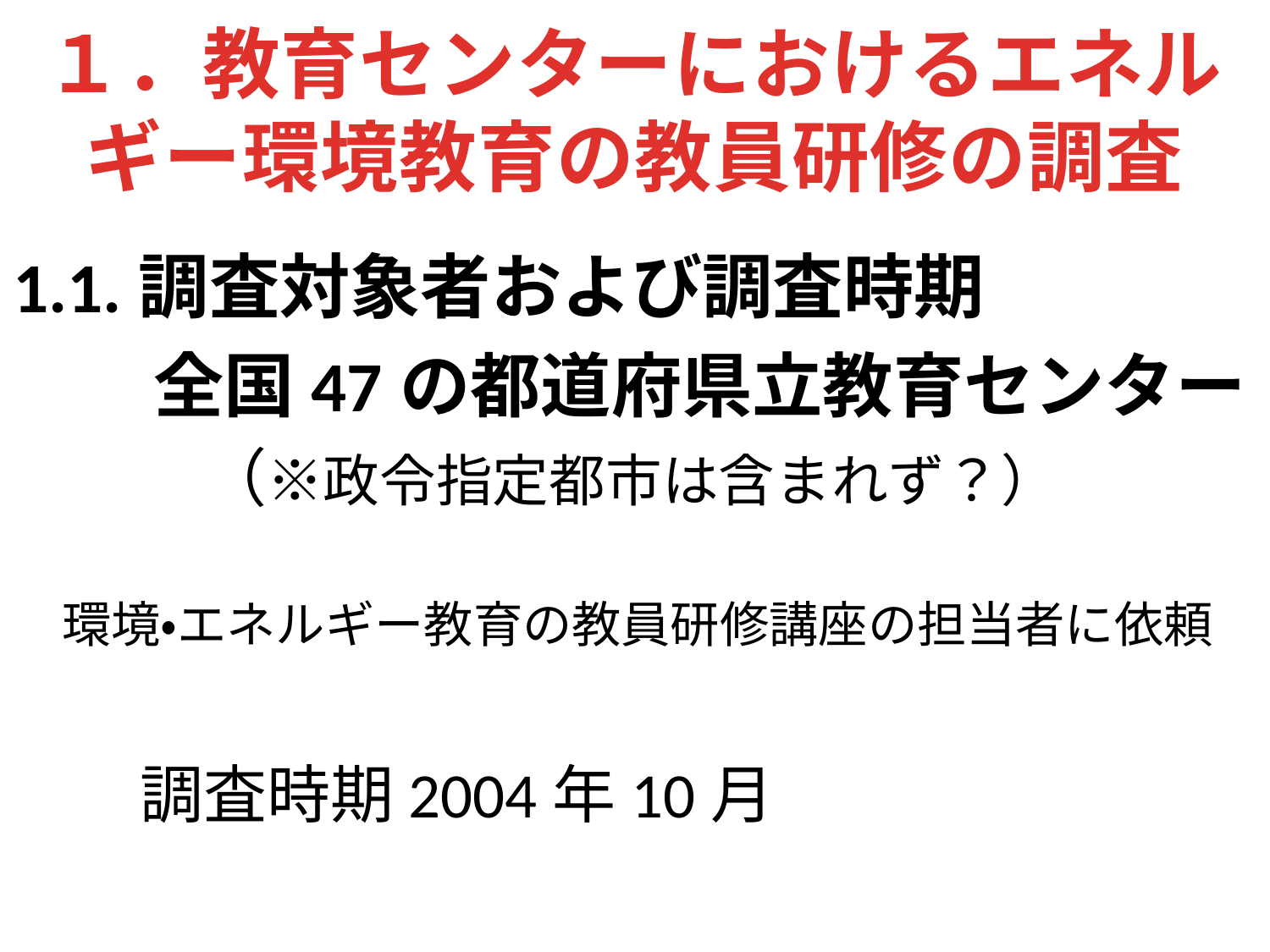

# １．教育センターにおけるエネルギー環境教育の教員研修の調査
1.1.調査対象者および調査時期
　　全国47の都道府県立教育センター
　　　（※政令指定都市は含まれず？）

　環境・エネルギー教育の教員研修講座の担当者に依頼

　　調査時期2004年10月